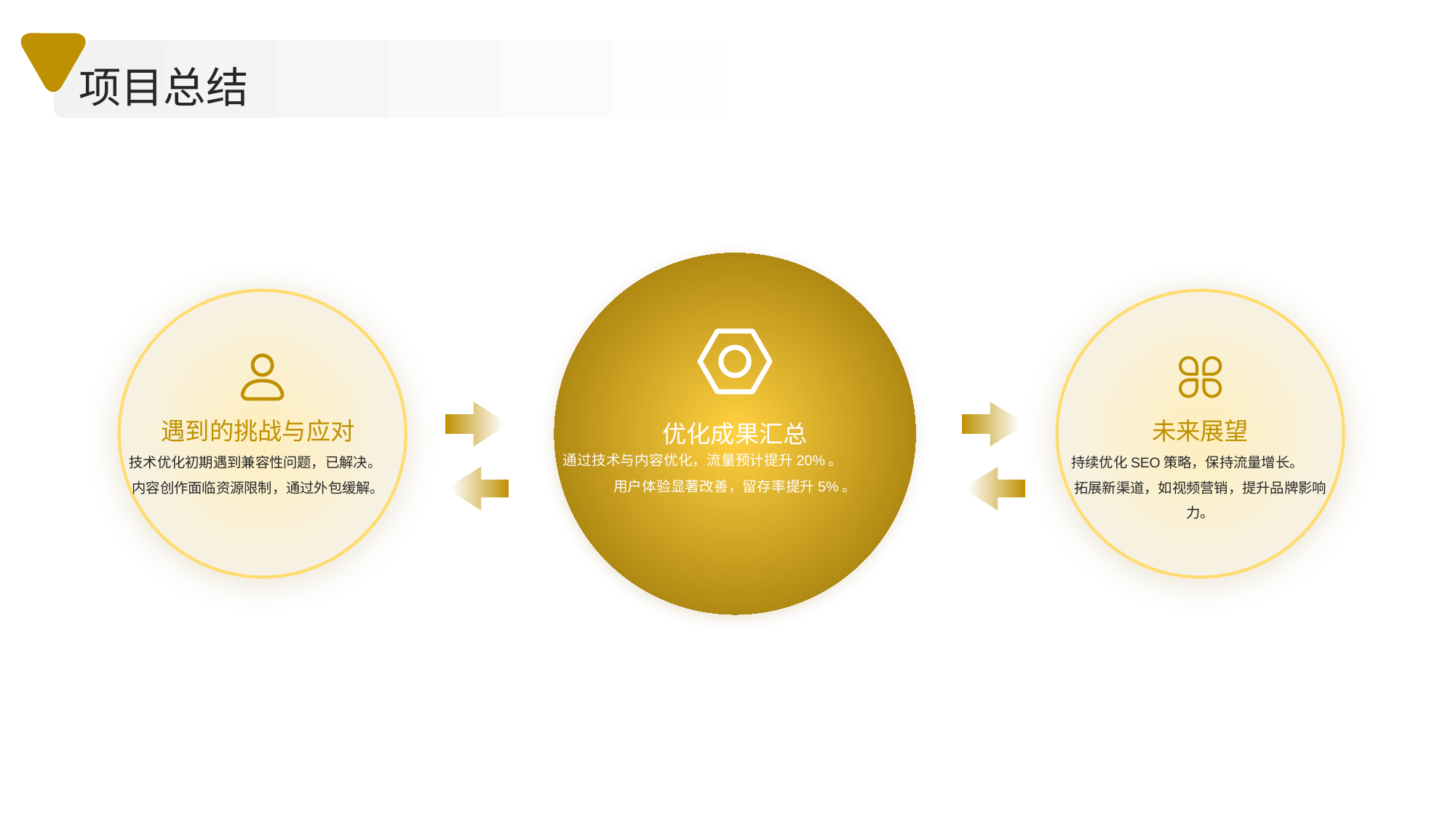

项目总结

优化成果汇总
遇到的挑战与应对
未来展望
通过技术与内容优化，流量预计提升20%。
用户体验显著改善，留存率提升5%。
技术优化初期遇到兼容性问题，已解决。
内容创作面临资源限制，通过外包缓解。
持续优化SEO策略，保持流量增长。
拓展新渠道，如视频营销，提升品牌影响力。